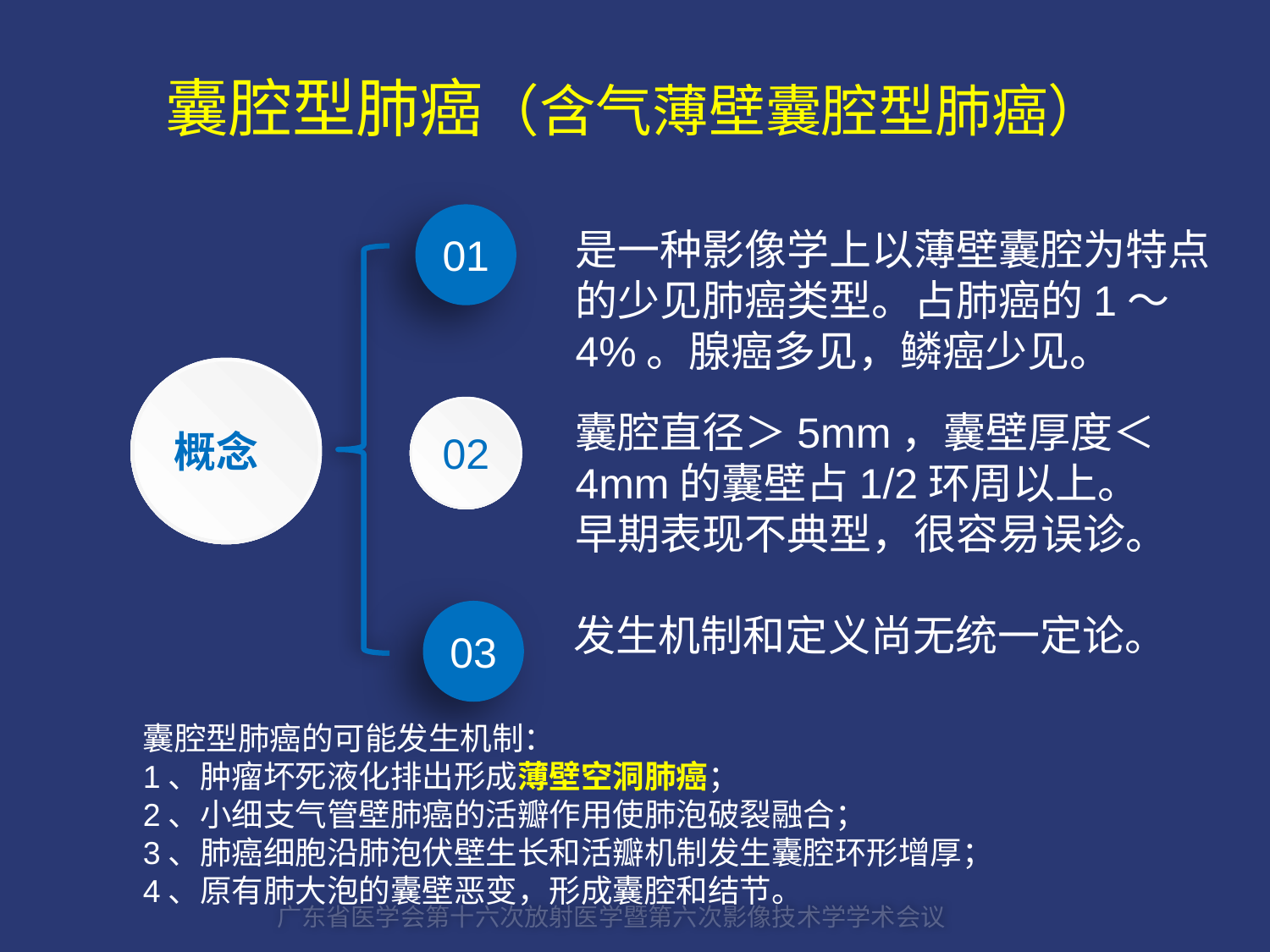

# 囊腔型肺癌（含气薄壁囊腔型肺癌）

01
是一种影像学上以薄壁囊腔为特点的少见肺癌类型。占肺癌的1～4%。腺癌多见，鳞癌少见。

概念

02
囊腔直径＞5mm，囊壁厚度＜4mm的囊壁占1/2环周以上。
早期表现不典型，很容易误诊。

03
发生机制和定义尚无统一定论。
囊腔型肺癌的可能发生机制：
1、肿瘤坏死液化排出形成薄壁空洞肺癌；
2、小细支气管壁肺癌的活瓣作用使肺泡破裂融合；
3、肺癌细胞沿肺泡伏壁生长和活瓣机制发生囊腔环形增厚；
4、原有肺大泡的囊壁恶变，形成囊腔和结节。